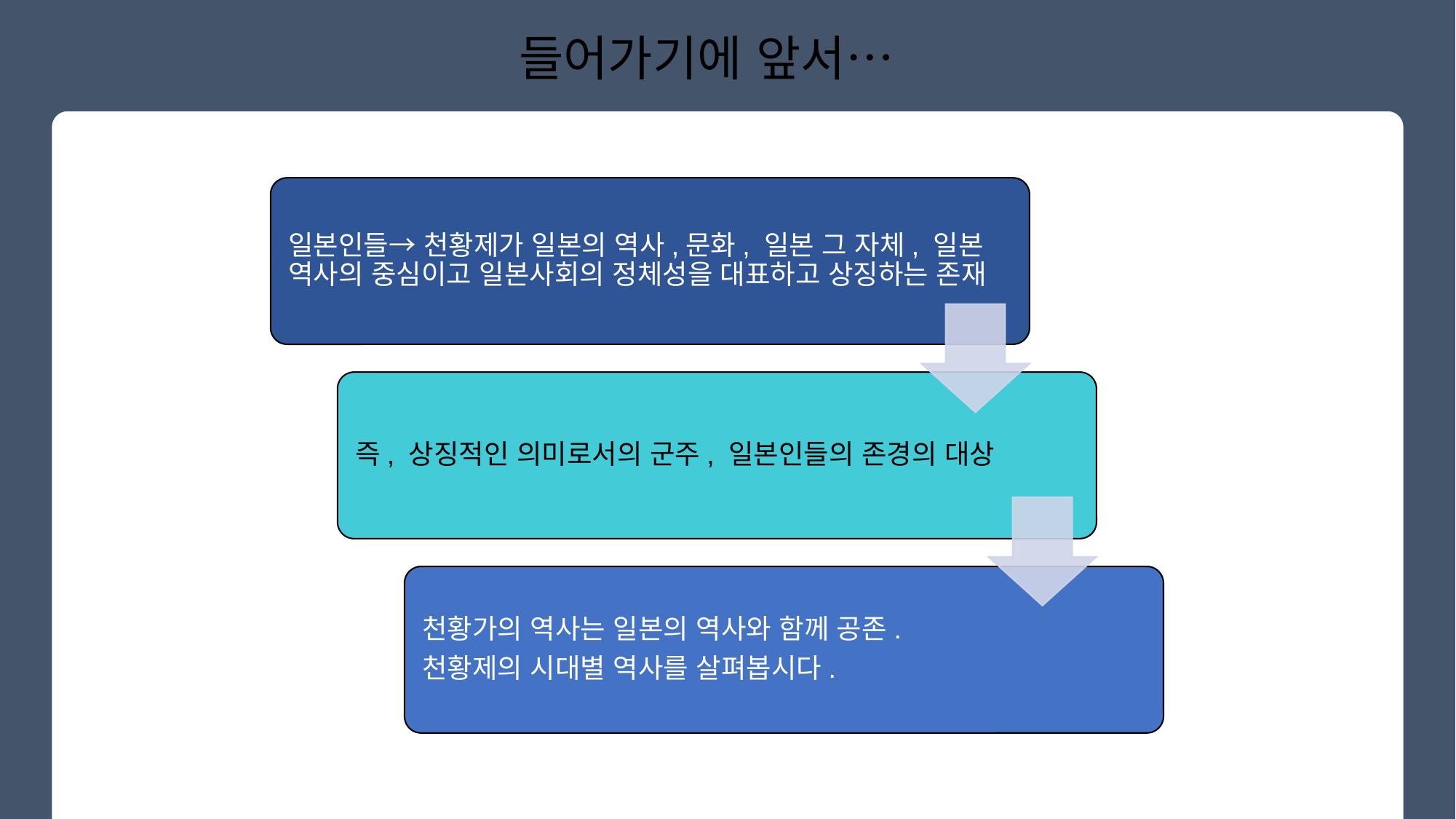

들어가기에 앞서…
일본인들→ 천황제가 일본의 역사,문화, 일본 그 자체, 일본 역사의 중심이고 일본사회의 정체성을 대표하고 상징하는 존재
즉, 상징적인 의미로서의 군주, 일본인들의 존경의 대상
천황가의 역사는 일본의 역사와 함께 공존.
천황제의 시대별 역사를 살펴봅시다.